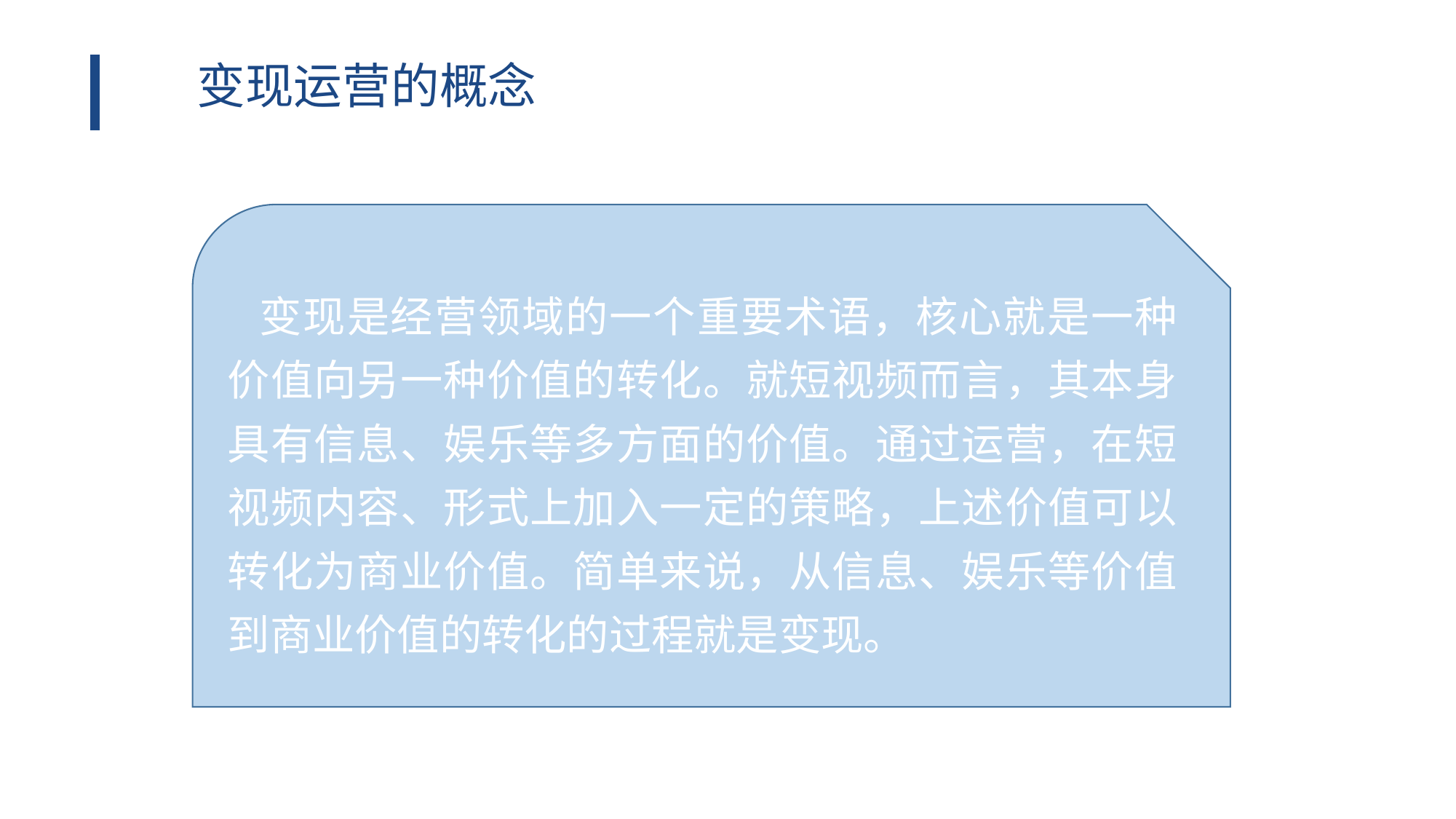

变现运营的概念
变现是经营领域的一个重要术语，核心就是一种价值向另一种价值的转化。就短视频而言，其本身具有信息、娱乐等多方面的价值。通过运营，在短视频内容、形式上加入一定的策略，上述价值可以转化为商业价值。简单来说，从信息、娱乐等价值到商业价值的转化的过程就是变现。